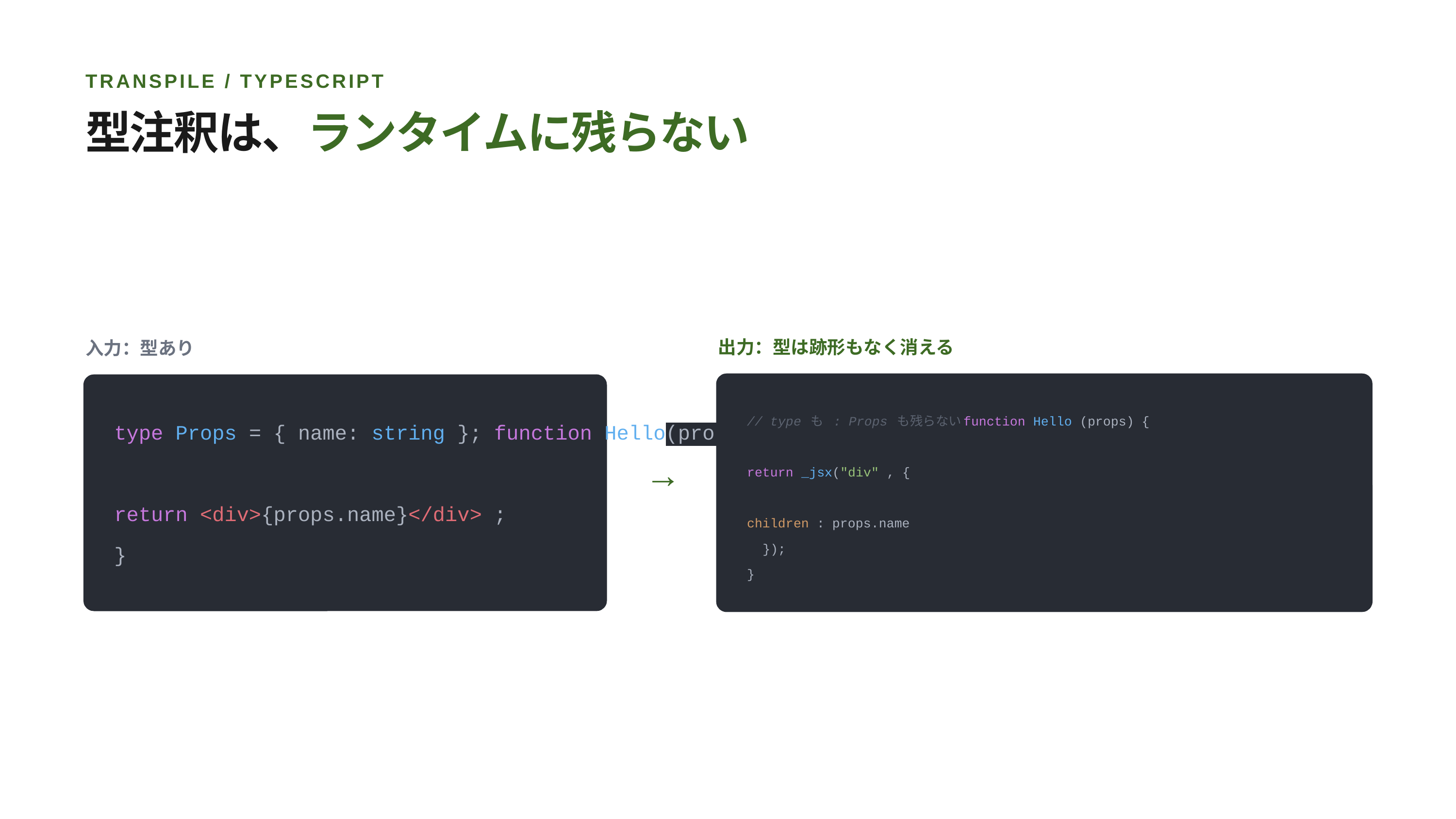

TRANSPILE / TYPESCRIPT
型注釈は、ランタイムに残らない
出力：型は跡形もなく消える
入力：型あり

// type も : Props も残らないfunction Hello (props) {

return _jsx("div" , {

children : props.name
  });
}
type Props = { name: string }; function Hello(props: Props ) {

return <div>{props.name}</div> ;
}
→